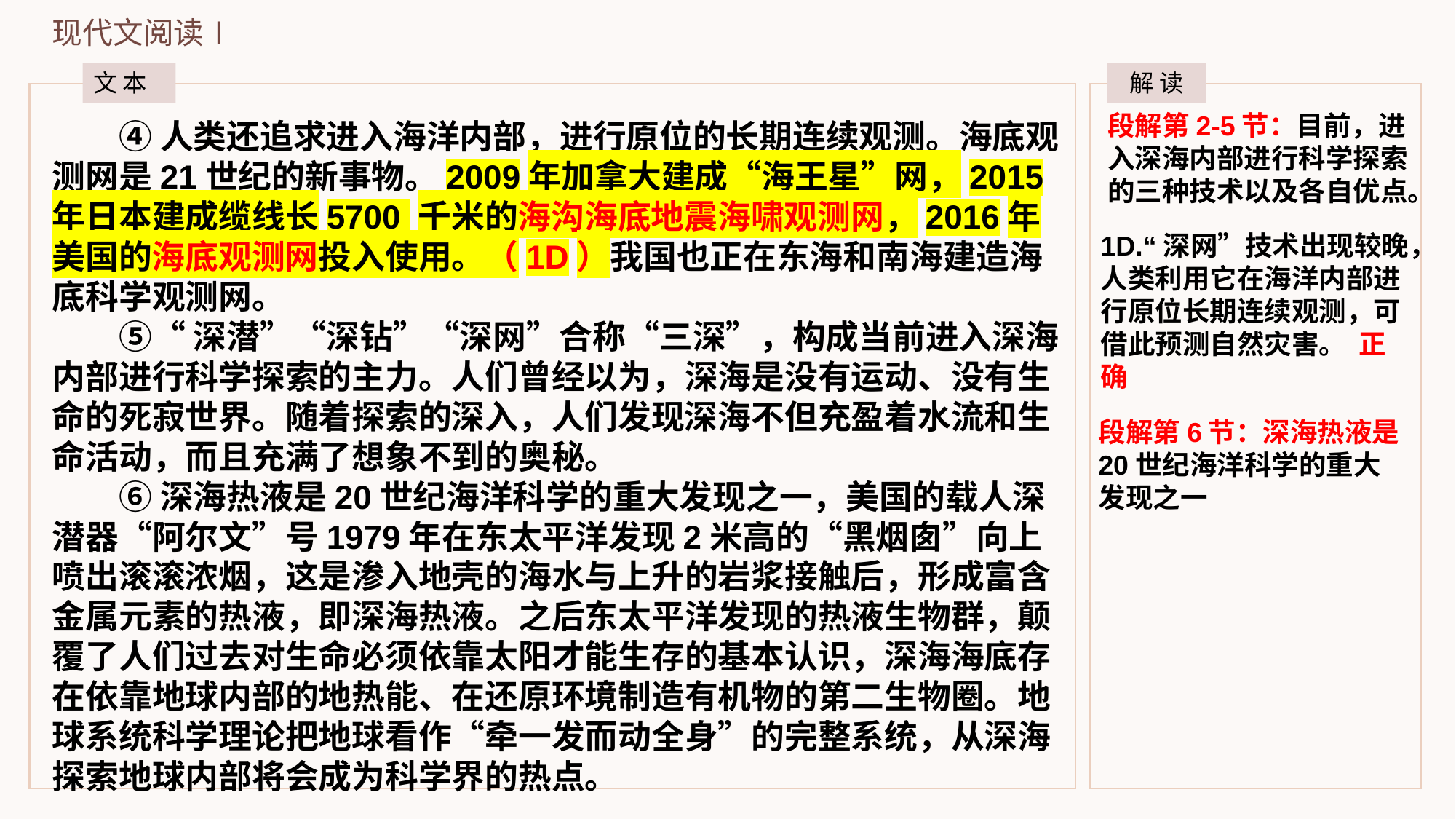

现代文阅读Ⅰ
文 本
解 读

段解第2-5节：目前，进入深海内部进行科学探索的三种技术以及各自优点。
④人类还追求进入海洋内部，进行原位的长期连续观测。海底观测网是21世纪的新事物。2009年加拿大建成“海王星”网，2015年日本建成缆线长5700 千米的海沟海底地震海啸观测网，2016年美国的海底观测网投入使用。（1D）我国也正在东海和南海建造海底科学观测网。
⑤“深潜”“深钻”“深网”合称“三深”，构成当前进入深海内部进行科学探索的主力。人们曾经以为，深海是没有运动、没有生命的死寂世界。随着探索的深入，人们发现深海不但充盈着水流和生命活动，而且充满了想象不到的奥秘。
⑥深海热液是20世纪海洋科学的重大发现之一，美国的载人深潜器“阿尔文”号1979年在东太平洋发现2米高的“黑烟囱”向上喷出滚滚浓烟，这是渗入地壳的海水与上升的岩浆接触后，形成富含金属元素的热液，即深海热液。之后东太平洋发现的热液生物群，颠覆了人们过去对生命必须依靠太阳才能生存的基本认识，深海海底存在依靠地球内部的地热能、在还原环境制造有机物的第二生物圈。地球系统科学理论把地球看作“牵一发而动全身”的完整系统，从深海探索地球内部将会成为科学界的热点。
1D.“深网”技术出现较晚，人类利用它在海洋内部进行原位长期连续观测，可借此预测自然灾害。  正确
段解第6节：深海热液是20世纪海洋科学的重大发现之一